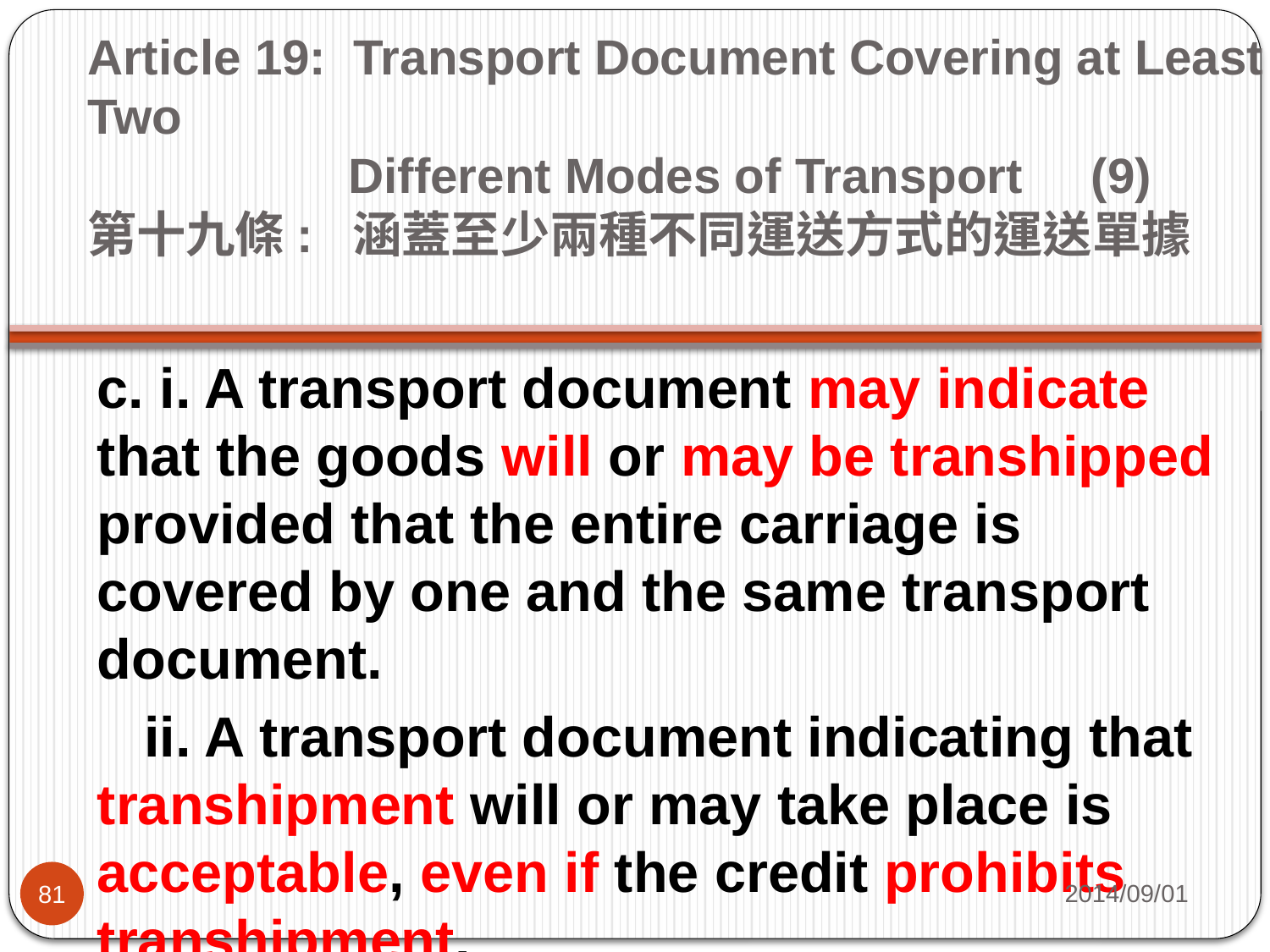

# Article 19:  Transport Document Covering at Least Two Different Modes of Transport     (9)   第十九條:  涵蓋至少兩種不同運送方式的運送單據
c. i. A transport document may indicate that the goods will or may be transhipped provided that the entire carriage is covered by one and the same transport document.
   ii. A transport document indicating that transhipment will or may take place is acceptable, even if the credit prohibits transhipment.
2014/09/01
81